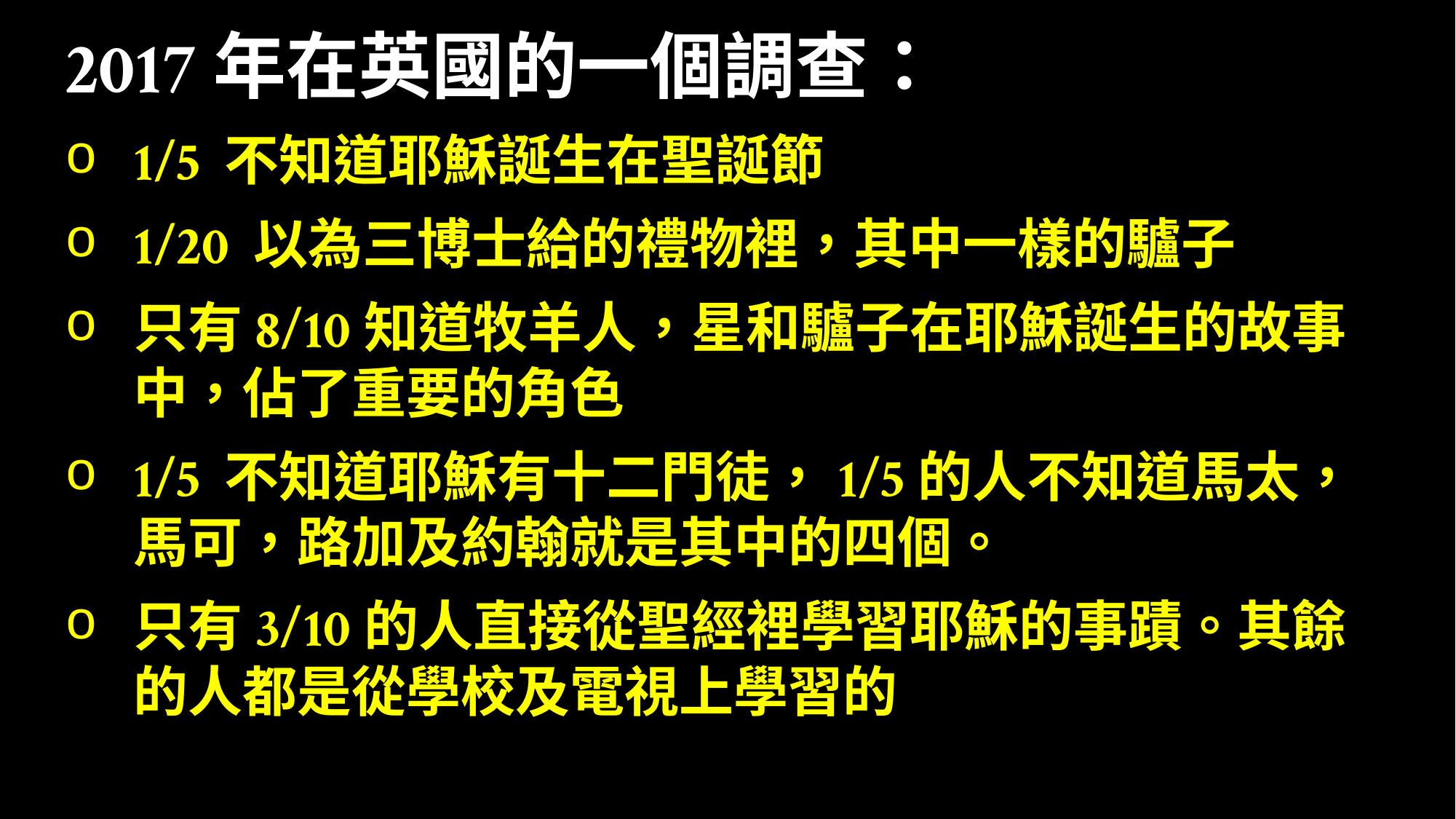

2017年在英國的一個調查：
1/5 不知道耶穌誕生在聖誕節
1/20 以為三博士給的禮物裡，其中一樣的驢子
只有8/10知道牧羊人，星和驢子在耶穌誕生的故事中，佔了重要的角色
1/5 不知道耶穌有十二門徒，1/5的人不知道馬太，馬可，路加及約翰就是其中的四個。
只有3/10的人直接從聖經裡學習耶穌的事蹟。其餘的人都是從學校及電視上學習的